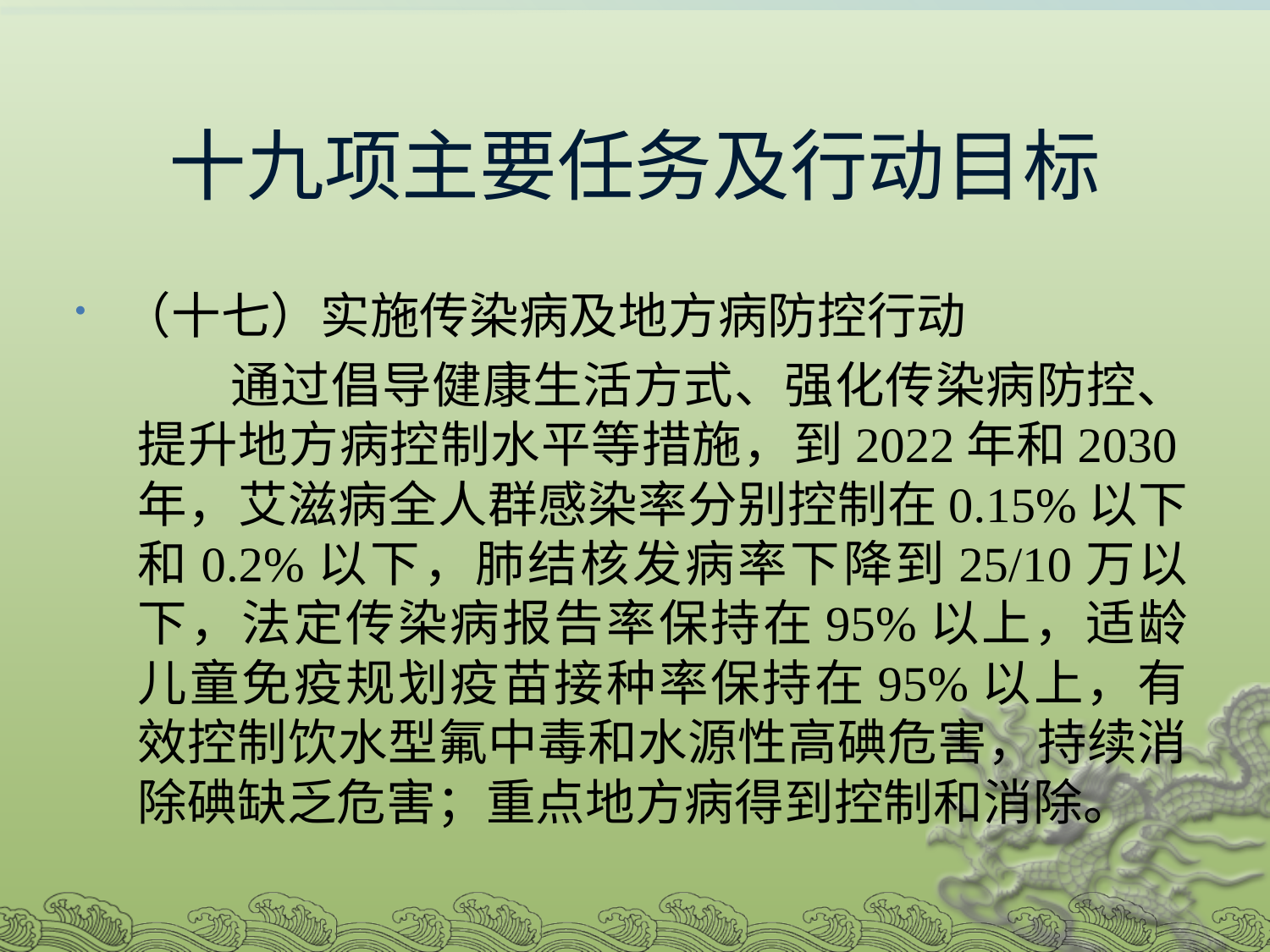

# 十九项主要任务及行动目标
（十七）实施传染病及地方病防控行动
通过倡导健康生活方式、强化传染病防控、提升地方病控制水平等措施，到2022年和2030年，艾滋病全人群感染率分别控制在0.15%以下和0.2%以下，肺结核发病率下降到25/10万以下，法定传染病报告率保持在95%以上，适龄儿童免疫规划疫苗接种率保持在95%以上，有效控制饮水型氟中毒和水源性高碘危害，持续消除碘缺乏危害；重点地方病得到控制和消除。